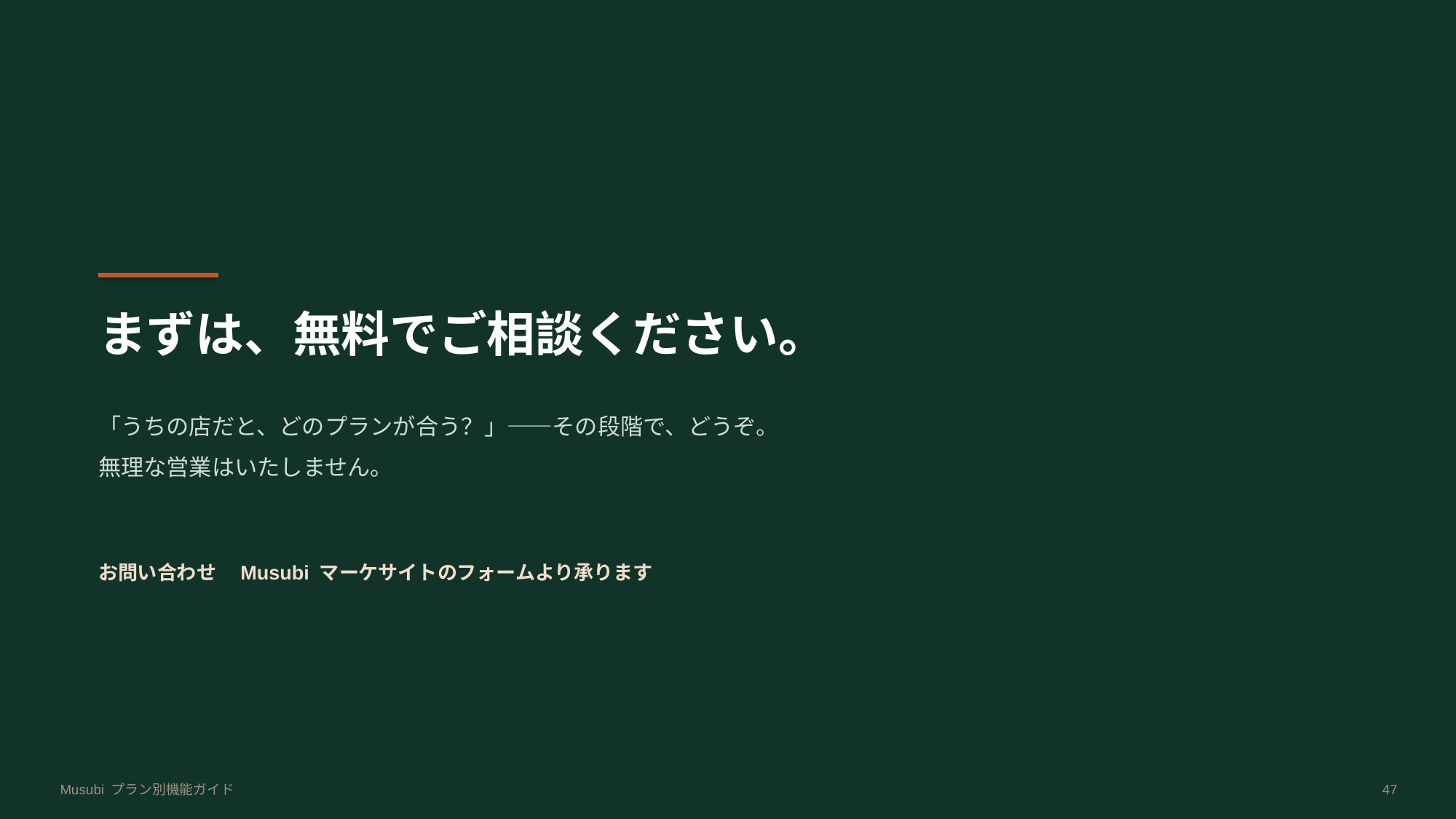

まずは、無料でご相談ください。
「うちの店だと、どのプランが合う？」——その段階で、どうぞ。
無理な営業はいたしません。
お問い合わせ　Musubi マーケサイトのフォームより承ります
Musubi プラン別機能ガイド
47